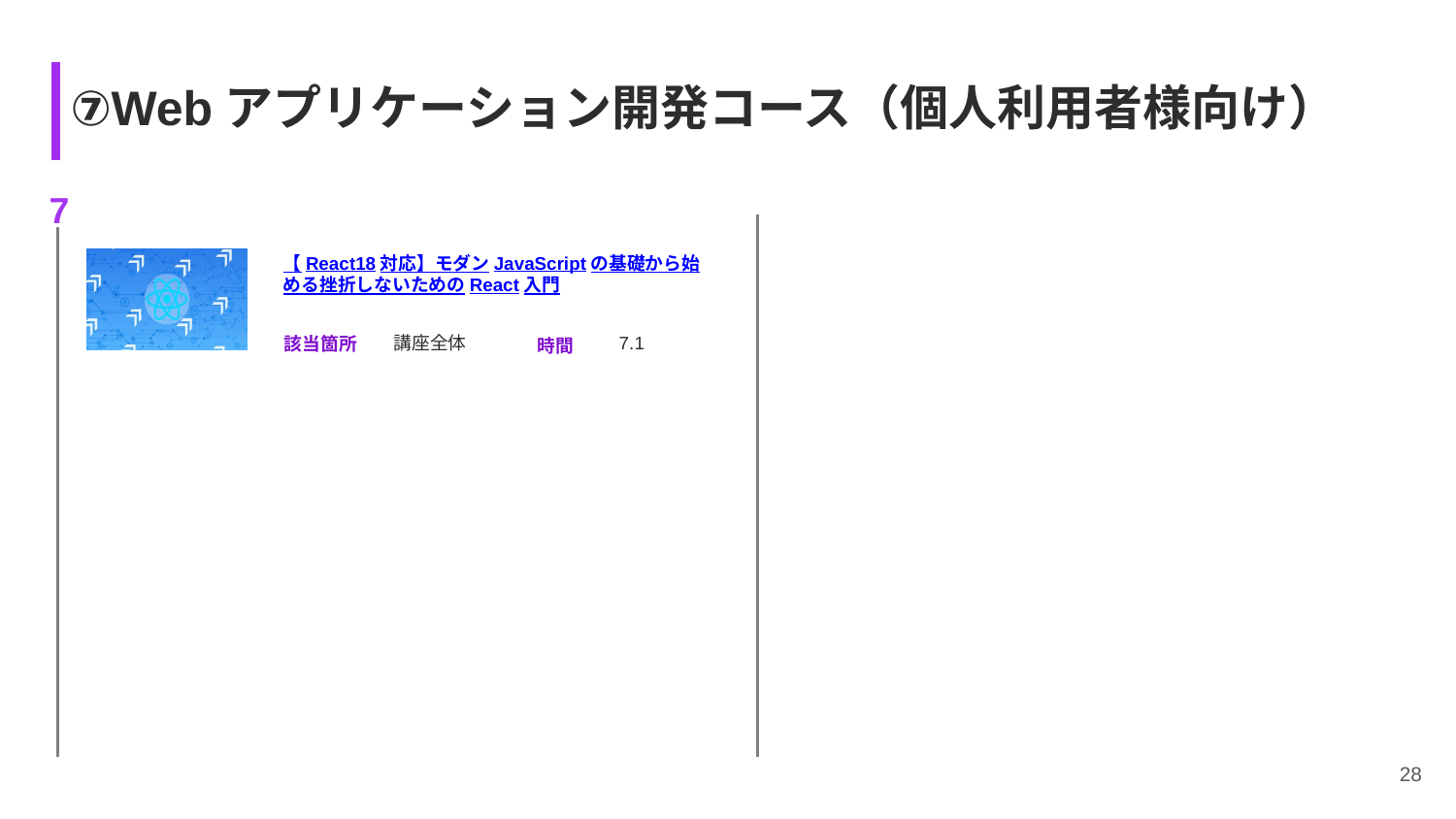

# ⑦Webアプリケーション開発コース（個人利用者様向け）
7

【React18対応】モダンJavaScriptの基礎から始める挫折しないためのReact入門

講座全体
7.1

28